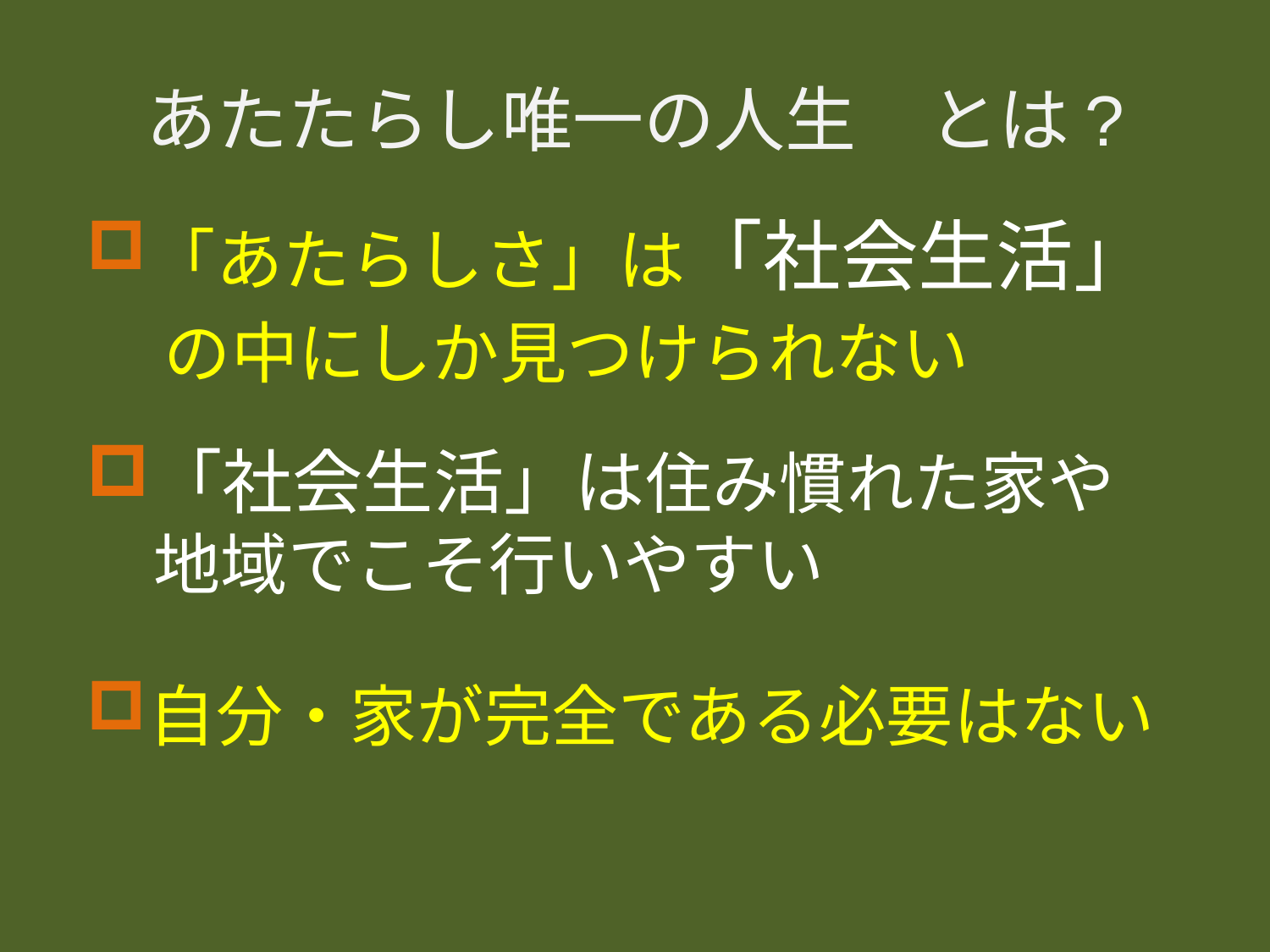

# あたたらし唯一の人生　とは?
「あたらしさ」は「社会生活」
　の中にしか見つけられない
「社会生活」は住み慣れた家や
　地域でこそ行いやすい
自分・家が完全である必要はない